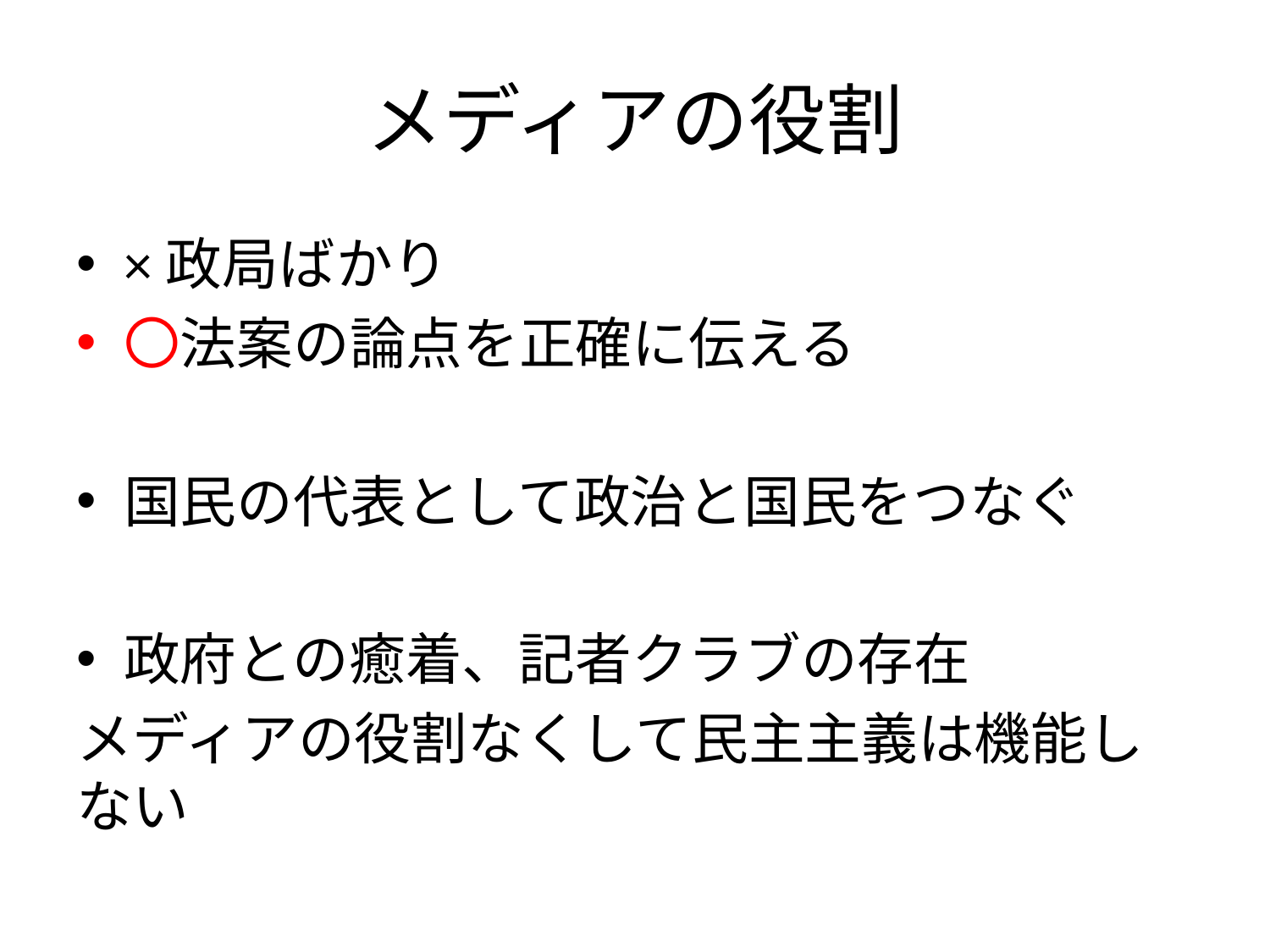

# メディアの役割
×政局ばかり
〇法案の論点を正確に伝える

国民の代表として政治と国民をつなぐ

政府との癒着、記者クラブの存在
メディアの役割なくして民主主義は機能しない